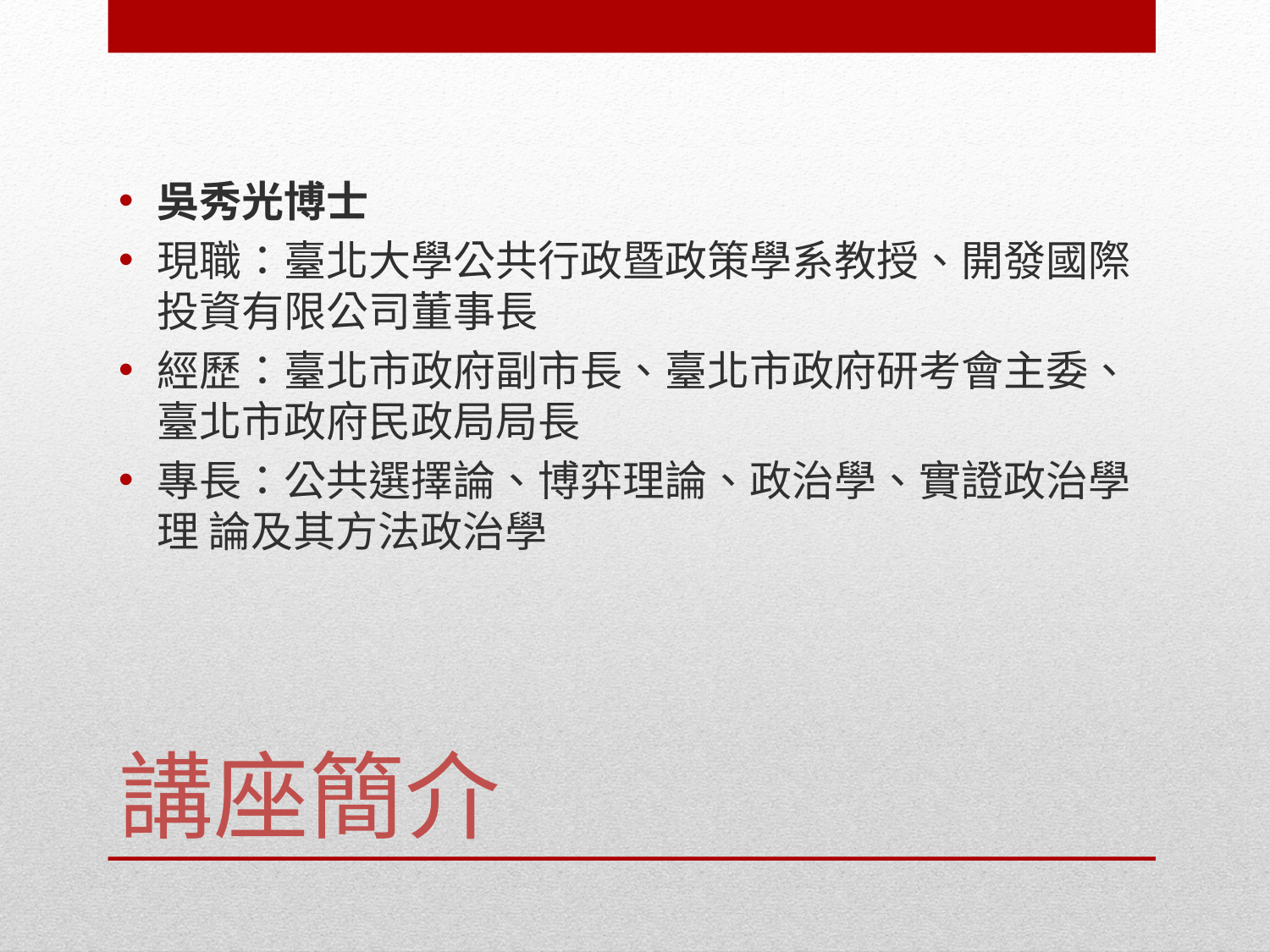

吳秀光博士
現職：臺北大學公共行政暨政策學系教授、開發國際投資有限公司董事長
經歷：臺北市政府副市長、臺北市政府研考會主委、臺北市政府民政局局長
專長：公共選擇論、博弈理論、政治學、實證政治學理 論及其方法政治學
# 講座簡介